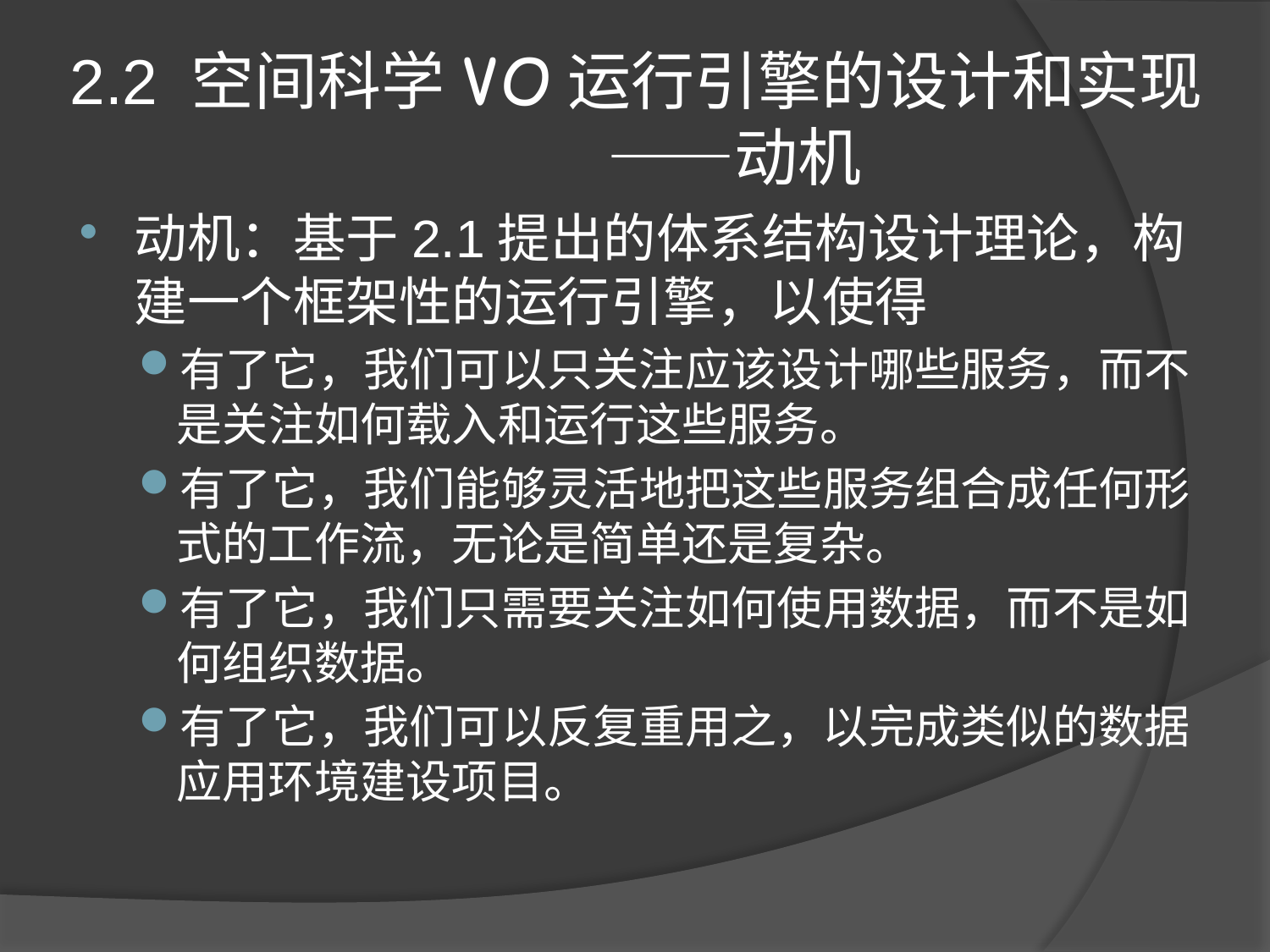

# 2.2 空间科学VO运行引擎的设计和实现 ——动机
动机：基于2.1提出的体系结构设计理论，构建一个框架性的运行引擎，以使得
有了它，我们可以只关注应该设计哪些服务，而不是关注如何载入和运行这些服务。
有了它，我们能够灵活地把这些服务组合成任何形式的工作流，无论是简单还是复杂。
有了它，我们只需要关注如何使用数据，而不是如何组织数据。
有了它，我们可以反复重用之，以完成类似的数据应用环境建设项目。